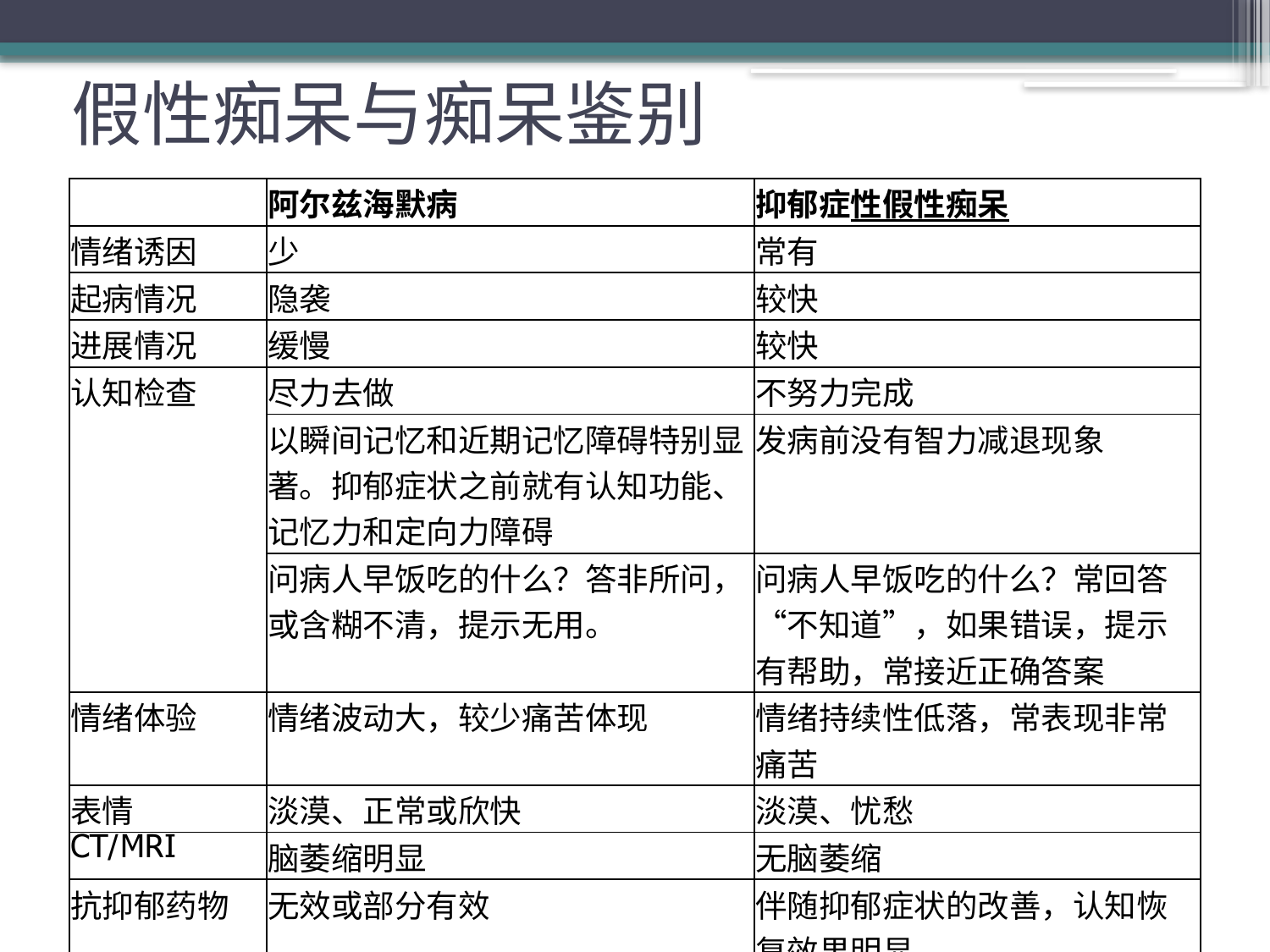

# 假性痴呆与痴呆鉴别
|  | 阿尔兹海默病 | 抑郁症性假性痴呆 |
| --- | --- | --- |
| 情绪诱因 | 少 | 常有 |
| 起病情况 | 隐袭 | 较快 |
| 进展情况 | 缓慢 | 较快 |
| 认知检查 | 尽力去做 | 不努力完成 |
|  | 以瞬间记忆和近期记忆障碍特别显著。抑郁症状之前就有认知功能、记忆力和定向力障碍 | 发病前没有智力减退现象 |
|  | 问病人早饭吃的什么？答非所问，或含糊不清，提示无用。 | 问病人早饭吃的什么？常回答“不知道”，如果错误，提示有帮助，常接近正确答案 |
| 情绪体验 | 情绪波动大，较少痛苦体现 | 情绪持续性低落，常表现非常痛苦 |
| 表情 | 淡漠、正常或欣快 | 淡漠、忧愁 |
| CT/MRI | 脑萎缩明显 | 无脑萎缩 |
| 抗抑郁药物 | 无效或部分有效 | 伴随抑郁症状的改善，认知恢复效果明显 |